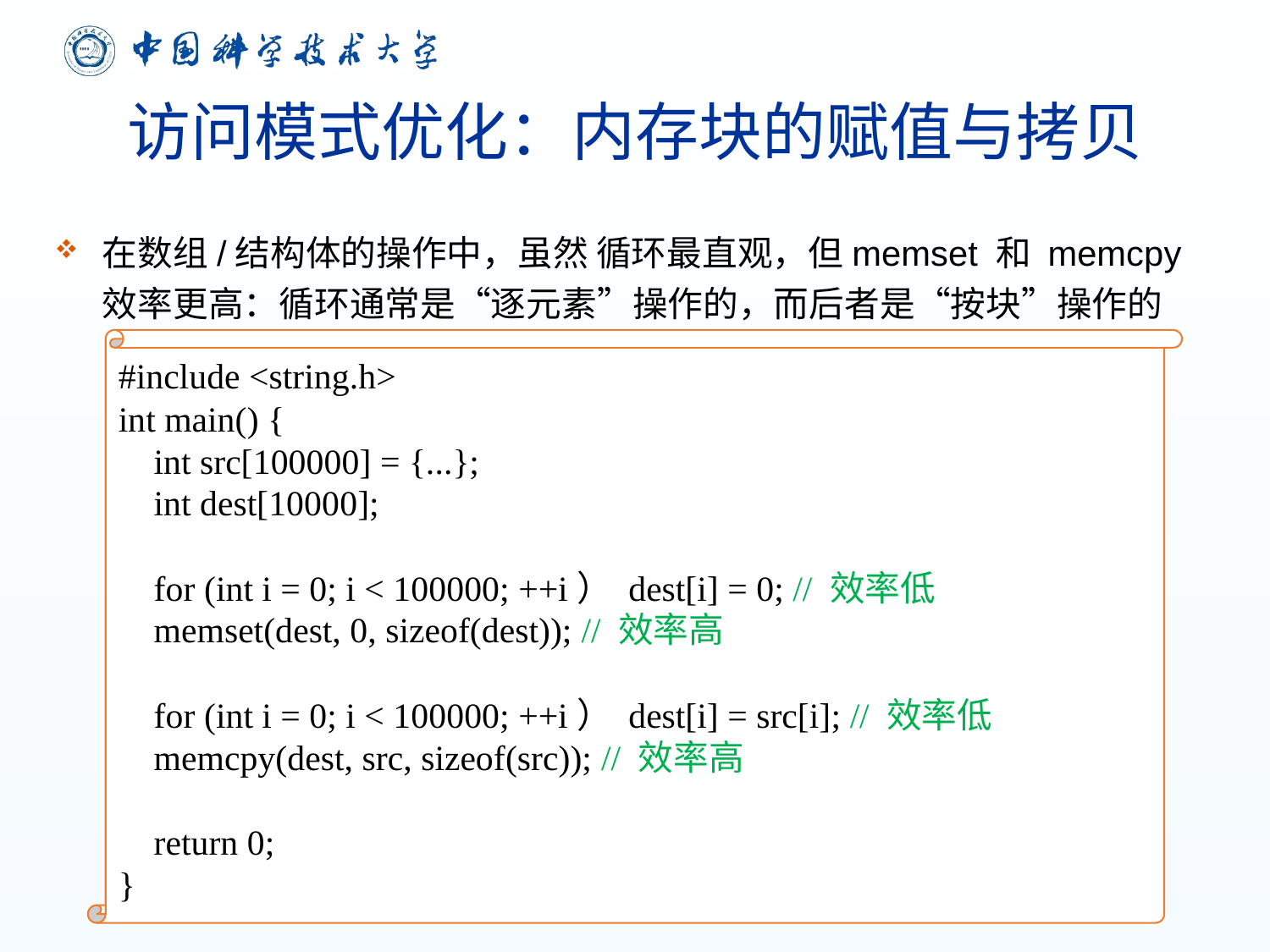

# 访问模式优化：内存块的赋值与拷贝
在数组/结构体的操作中，虽然 循环最直观，但memset 和 memcpy 效率更高：循环通常是“逐元素”操作的，而后者是“按块”操作的

#include <string.h>
int main() {
    int src[100000] = {...};
    int dest[10000];

    for (int i = 0; i < 100000; ++i） dest[i] = 0; // 效率低
    memset(dest, 0, sizeof(dest)); // 效率高

    for (int i = 0; i < 100000; ++i） dest[i] = src[i]; // 效率低
    memcpy(dest, src, sizeof(src)); // 效率高

    return 0;
}